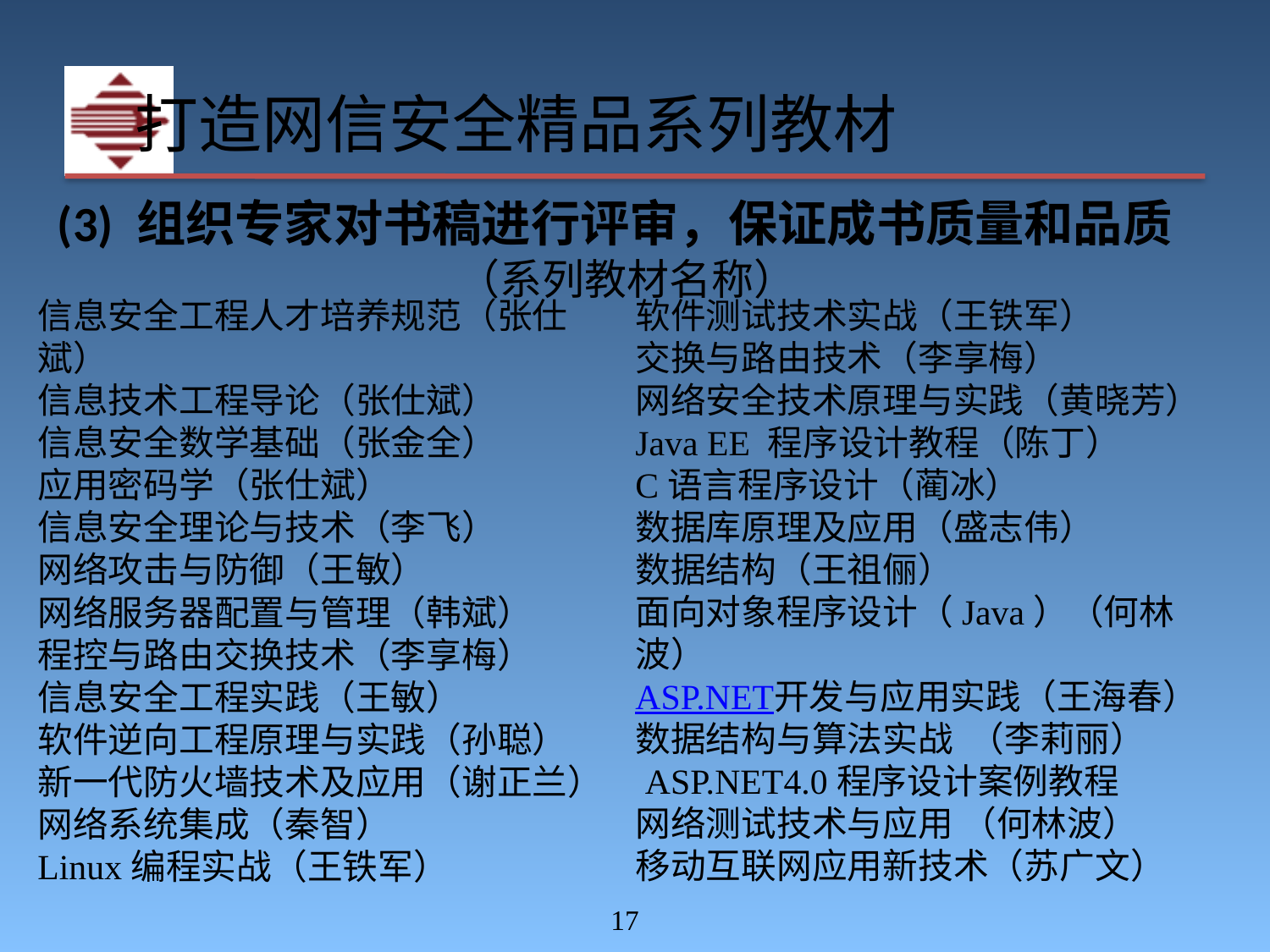

打造网信安全精品系列教材
(3) 组织专家对书稿进行评审，保证成书质量和品质
（系列教材名称）
软件测试技术实战（王铁军）
交换与路由技术（李享梅）
网络安全技术原理与实践（黄晓芳）
Java EE 程序设计教程（陈丁）
C语言程序设计（蔺冰）
数据库原理及应用（盛志伟）
数据结构（王祖俪）
面向对象程序设计（Java）（何林波）
ASP.NET开发与应用实践（王海春）
数据结构与算法实战  （李莉丽）
 ASP.NET4.0程序设计案例教程
网络测试技术与应用 （何林波）
移动互联网应用新技术（苏广文）
信息安全工程人才培养规范（张仕斌）
信息技术工程导论（张仕斌）
信息安全数学基础（张金全）
应用密码学（张仕斌）
信息安全理论与技术（李飞）
网络攻击与防御（王敏）
网络服务器配置与管理（韩斌）
程控与路由交换技术（李享梅）
信息安全工程实践（王敏）
软件逆向工程原理与实践（孙聪）
新一代防火墙技术及应用（谢正兰）
网络系统集成（秦智） 
Linux编程实战（王铁军）
17